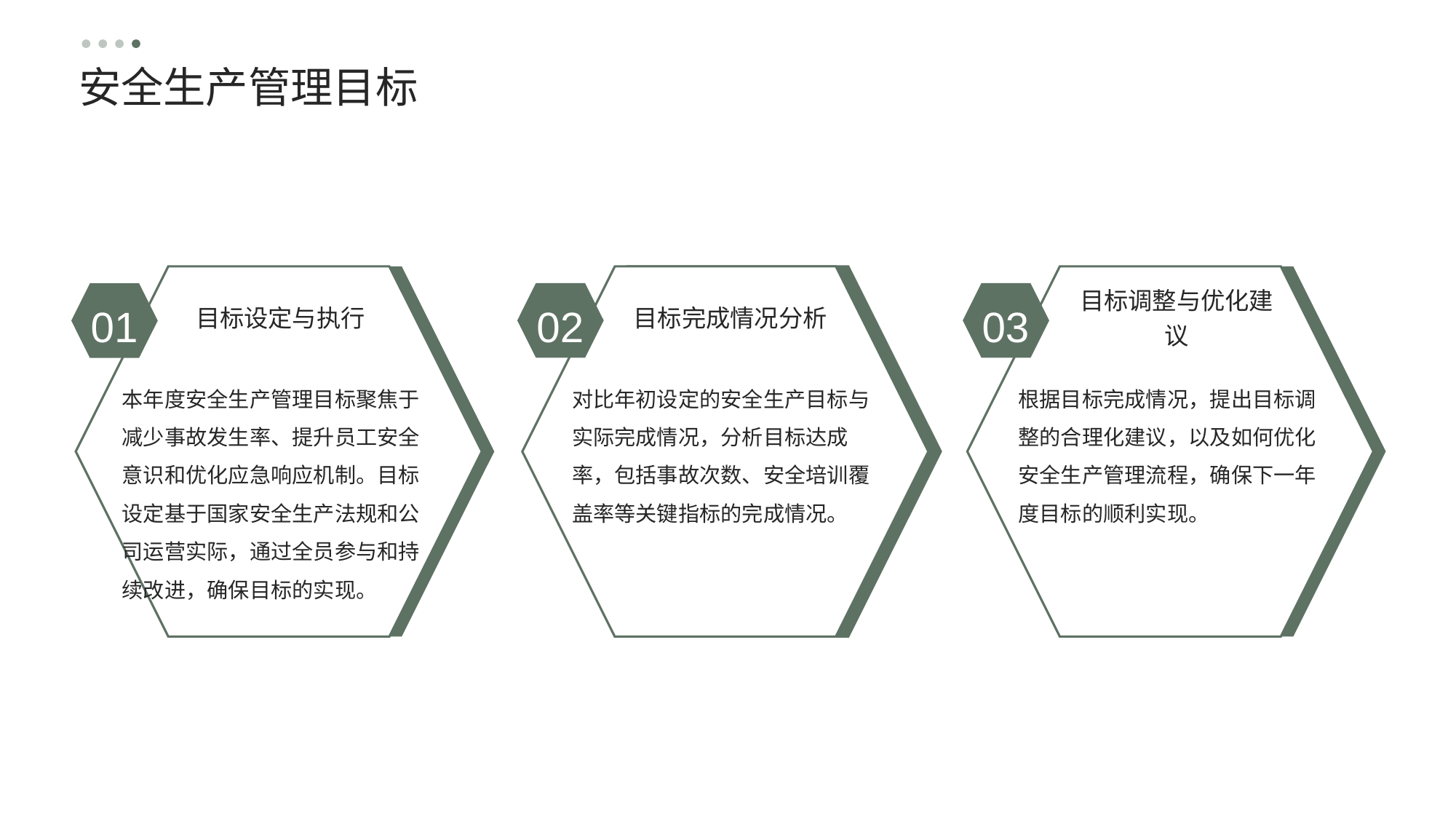

安全生产管理目标

目标设定与执行

目标完成情况分析

目标调整与优化建议

02
03
01
本年度安全生产管理目标聚焦于减少事故发生率、提升员工安全意识和优化应急响应机制。目标设定基于国家安全生产法规和公司运营实际，通过全员参与和持续改进，确保目标的实现。
对比年初设定的安全生产目标与实际完成情况，分析目标达成率，包括事故次数、安全培训覆盖率等关键指标的完成情况。
根据目标完成情况，提出目标调整的合理化建议，以及如何优化安全生产管理流程，确保下一年度目标的顺利实现。